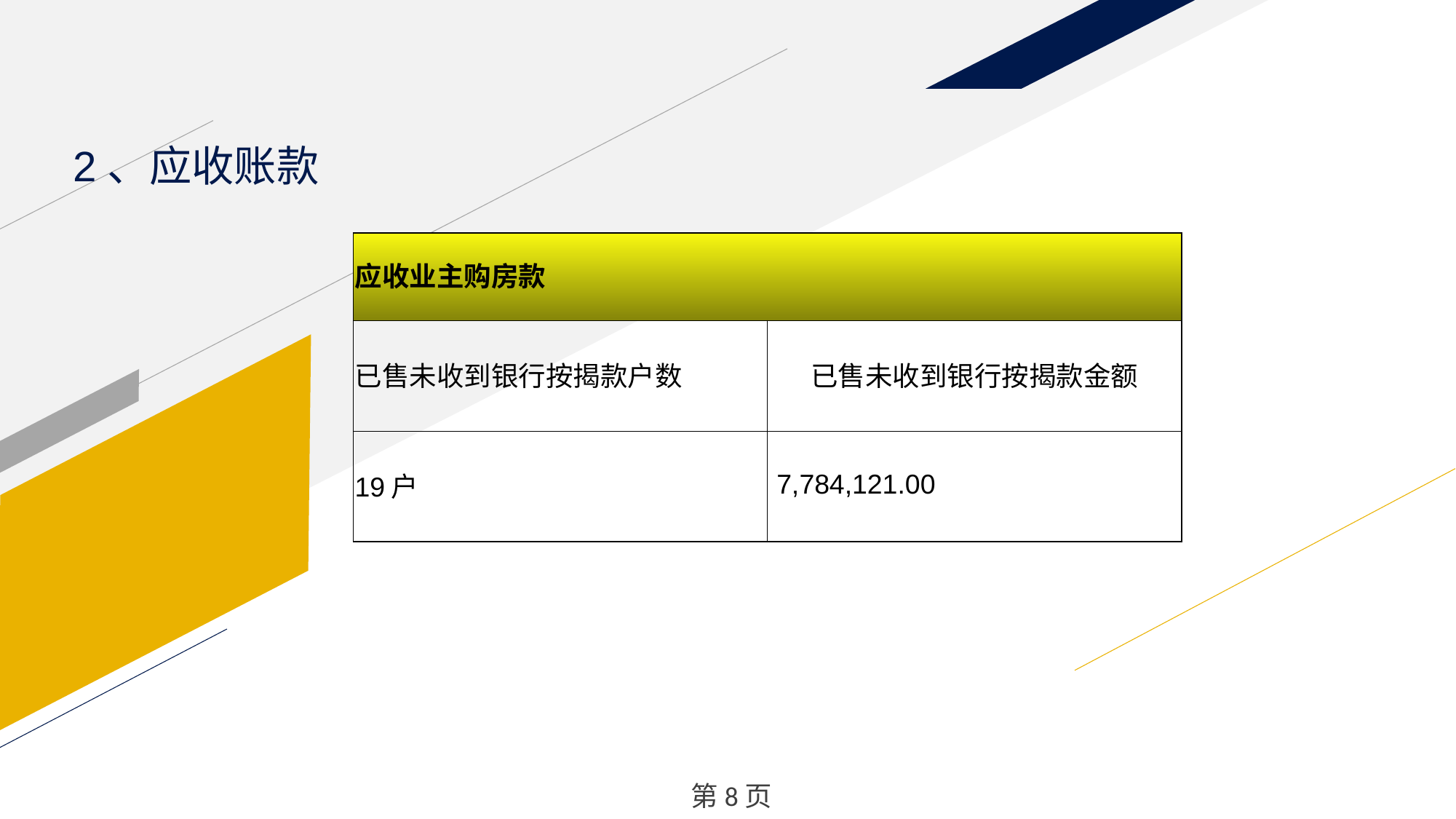

2、应收账款
| 应收业主购房款 |  |
| --- | --- |
| 已售未收到银行按揭款户数 | 已售未收到银行按揭款金额 |
| 19户 | 7,784,121.00 |
                  第8页